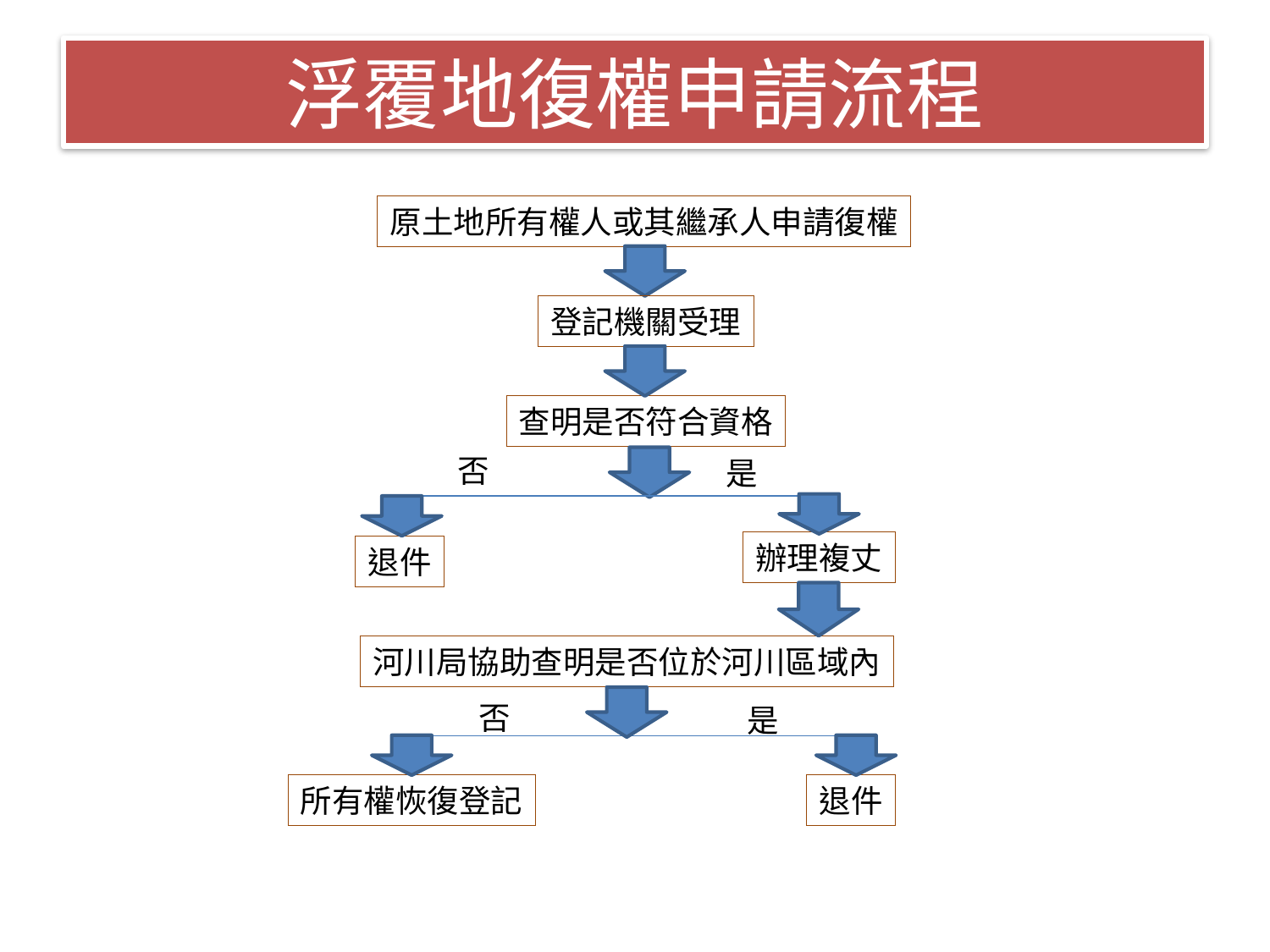

# 浮覆地復權申請流程
原土地所有權人或其繼承人申請復權

登記機關受理

查明是否符合資格
否

是

辦理複丈
退件

河川局協助查明是否位於河川區域內

否
是

所有權恢復登記
退件